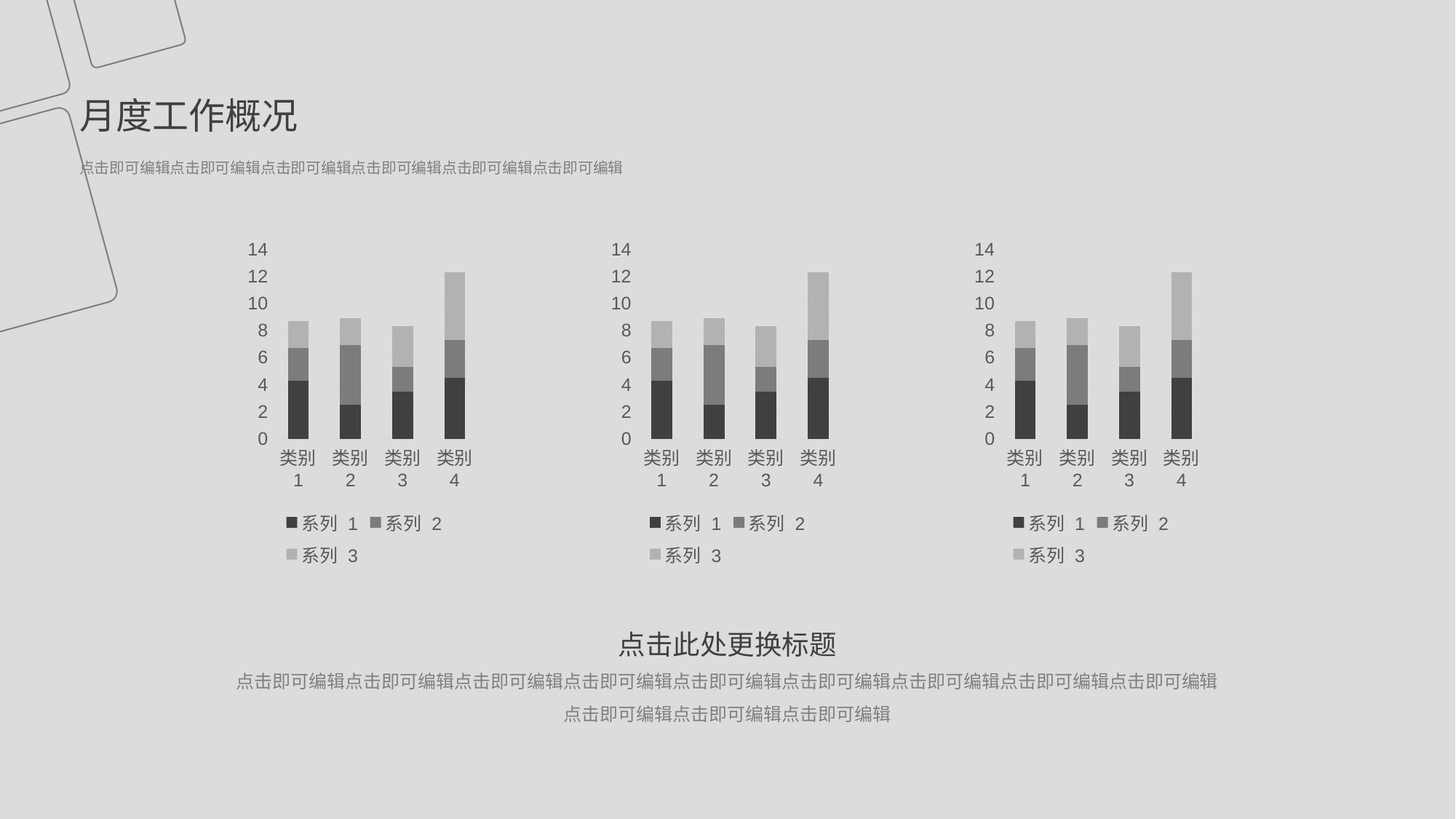

月度工作概况
点击即可编辑点击即可编辑点击即可编辑点击即可编辑点击即可编辑点击即可编辑

### Chart

| Category | 系列 1 | 系列 2 | 系列 3 |
|---|---|---|---|
| 类别 1 | 4.3 | 2.4 | 2.0 |
| 类别 2 | 2.5 | 4.4 | 2.0 |
| 类别 3 | 3.5 | 1.8 | 3.0 |
| 类别 4 | 4.5 | 2.8 | 5.0 |

### Chart

| Category | 系列 1 | 系列 2 | 系列 3 |
|---|---|---|---|
| 类别 1 | 4.3 | 2.4 | 2.0 |
| 类别 2 | 2.5 | 4.4 | 2.0 |
| 类别 3 | 3.5 | 1.8 | 3.0 |
| 类别 4 | 4.5 | 2.8 | 5.0 |

### Chart

| Category | 系列 1 | 系列 2 | 系列 3 |
|---|---|---|---|
| 类别 1 | 4.3 | 2.4 | 2.0 |
| 类别 2 | 2.5 | 4.4 | 2.0 |
| 类别 3 | 3.5 | 1.8 | 3.0 |
| 类别 4 | 4.5 | 2.8 | 5.0 |
点击此处更换标题
点击即可编辑点击即可编辑点击即可编辑点击即可编辑点击即可编辑点击即可编辑点击即可编辑点击即可编辑点击即可编辑点击即可编辑点击即可编辑点击即可编辑